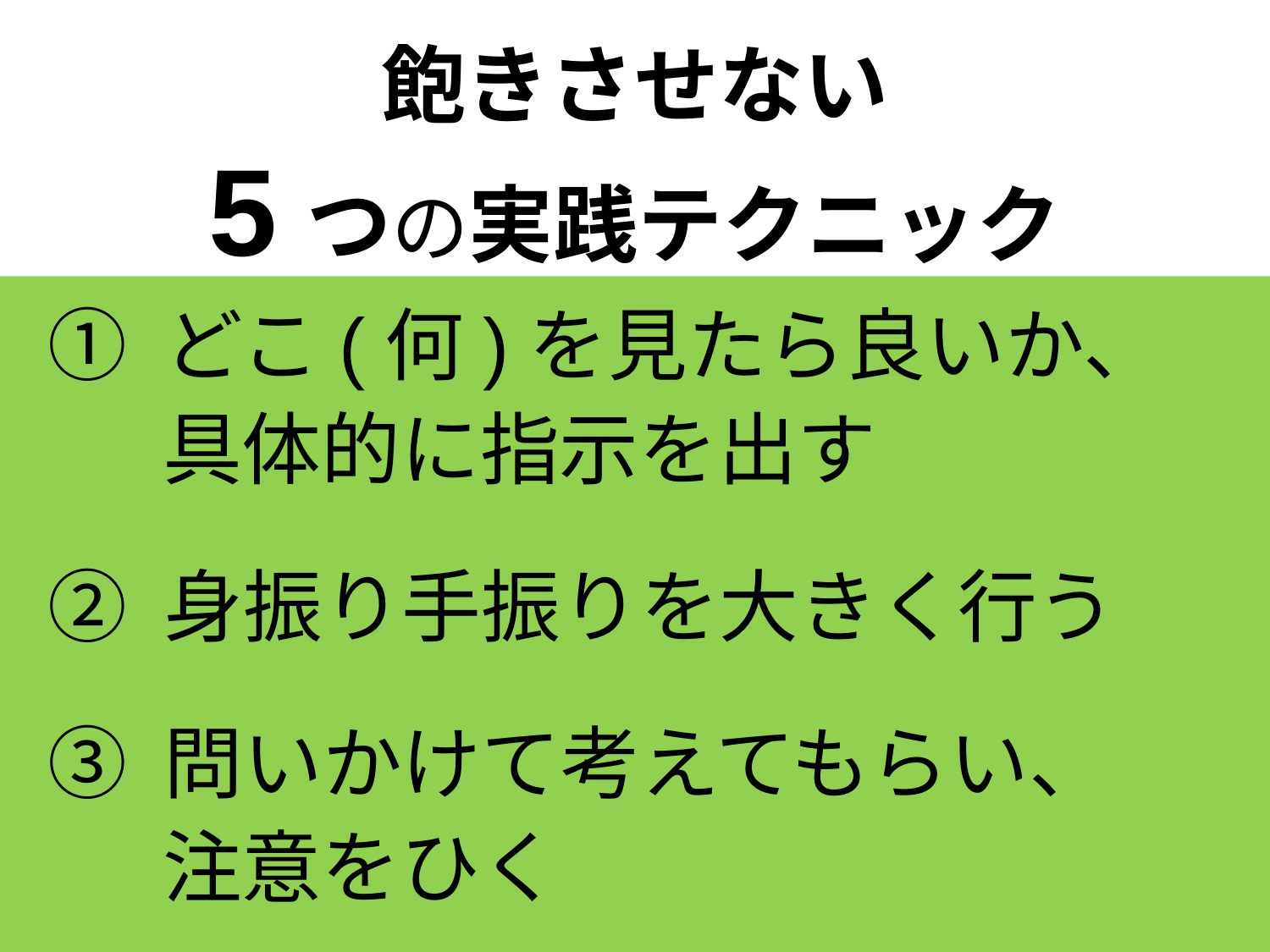

# 飽きさせない 5つの実践テクニック

① どこ(何)を見たら良いか、
　  具体的に指示を出す
② 身振り手振りを大きく行う
③ 問いかけて考えてもらい、
　  注意をひく